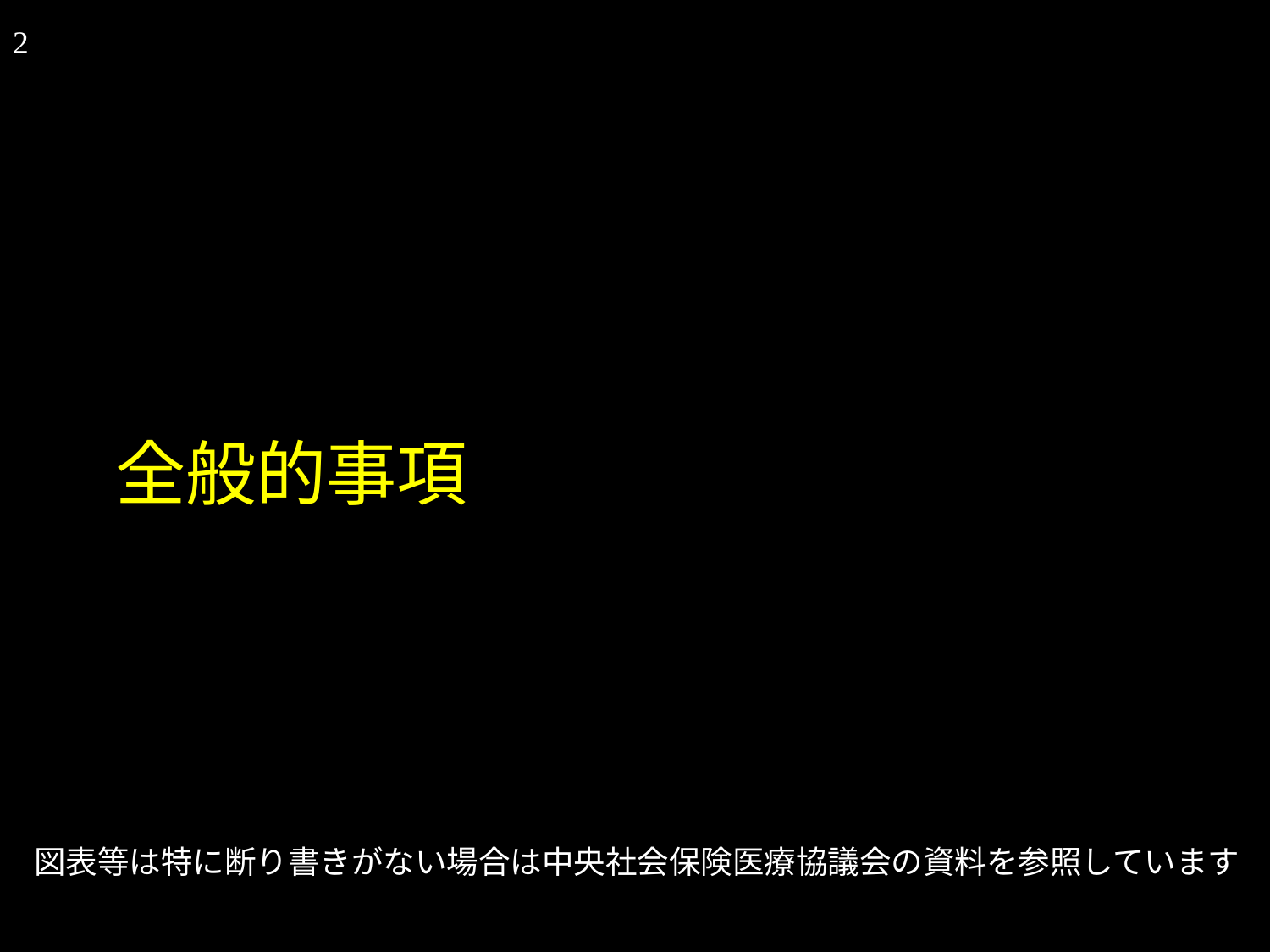

2
全般的事項
図表等は特に断り書きがない場合は中央社会保険医療協議会の資料を参照しています